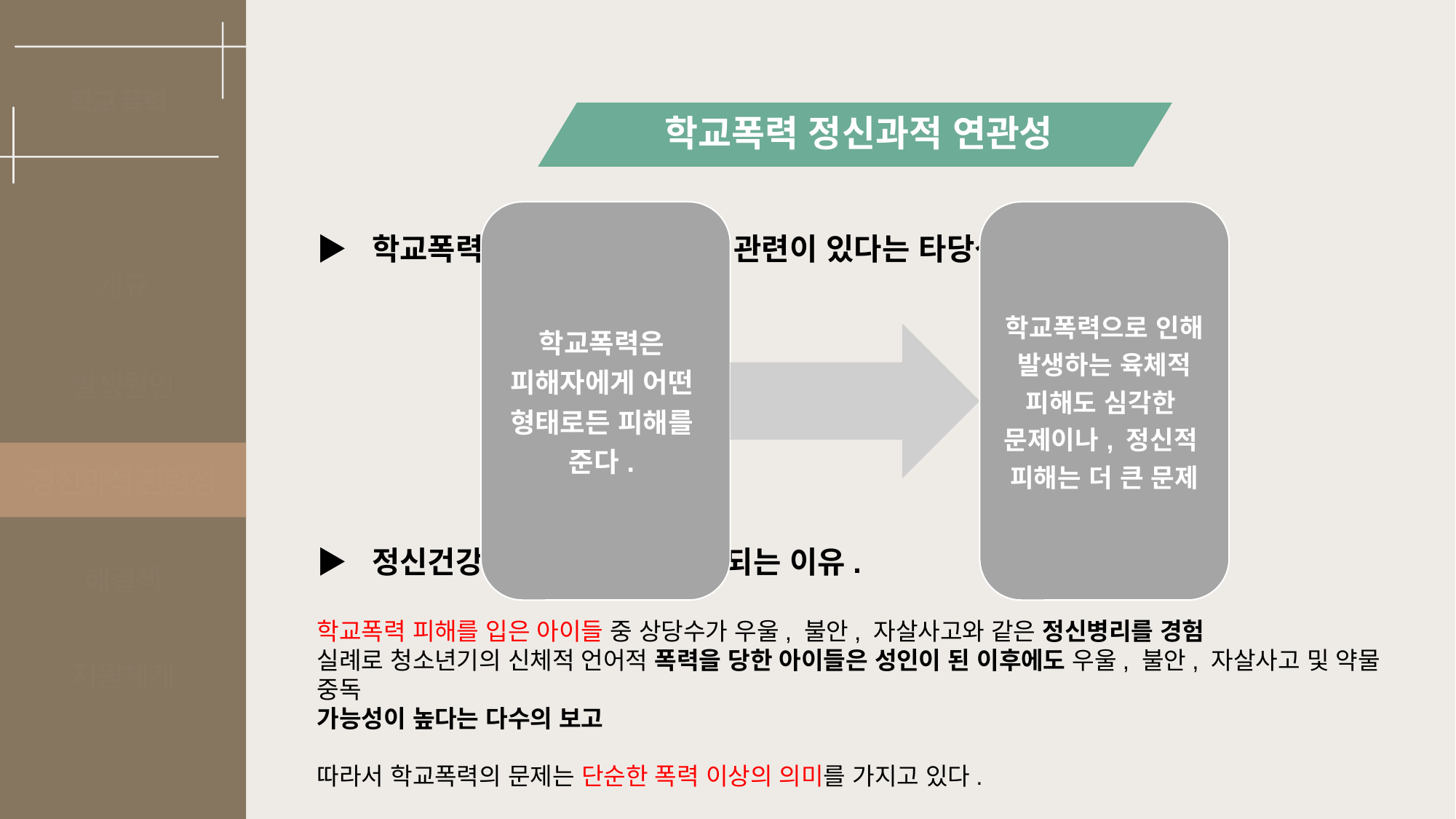

학교 폭력

학교폭력 정신과적 연관성

학교폭력은 피해자에게 어떤 형태로든 피해를 준다.
학교폭력으로 인해 발생하는 육체적 피해도 심각한 문제이나, 정신적 피해는 더 큰 문제
▶  학교폭력이 정서적 정신과적 관련이 있다는 타당성.

▶  정신건강과 학교폭력이 연관되는 이유.

학교폭력 피해를 입은 아이들 중 상당수가 우울, 불안, 자살사고와 같은 정신병리를 경험
실례로 청소년기의 신체적 언어적 폭력을 당한 아이들은 성인이 된 이후에도 우울, 불안, 자살사고 및 약물 중독
가능성이 높다는 다수의 보고

따라서 학교폭력의 문제는 단순한 폭력 이상의 의미를 가지고 있다.
개요
발생원인

정신과적 관련성
해결책
지원체계